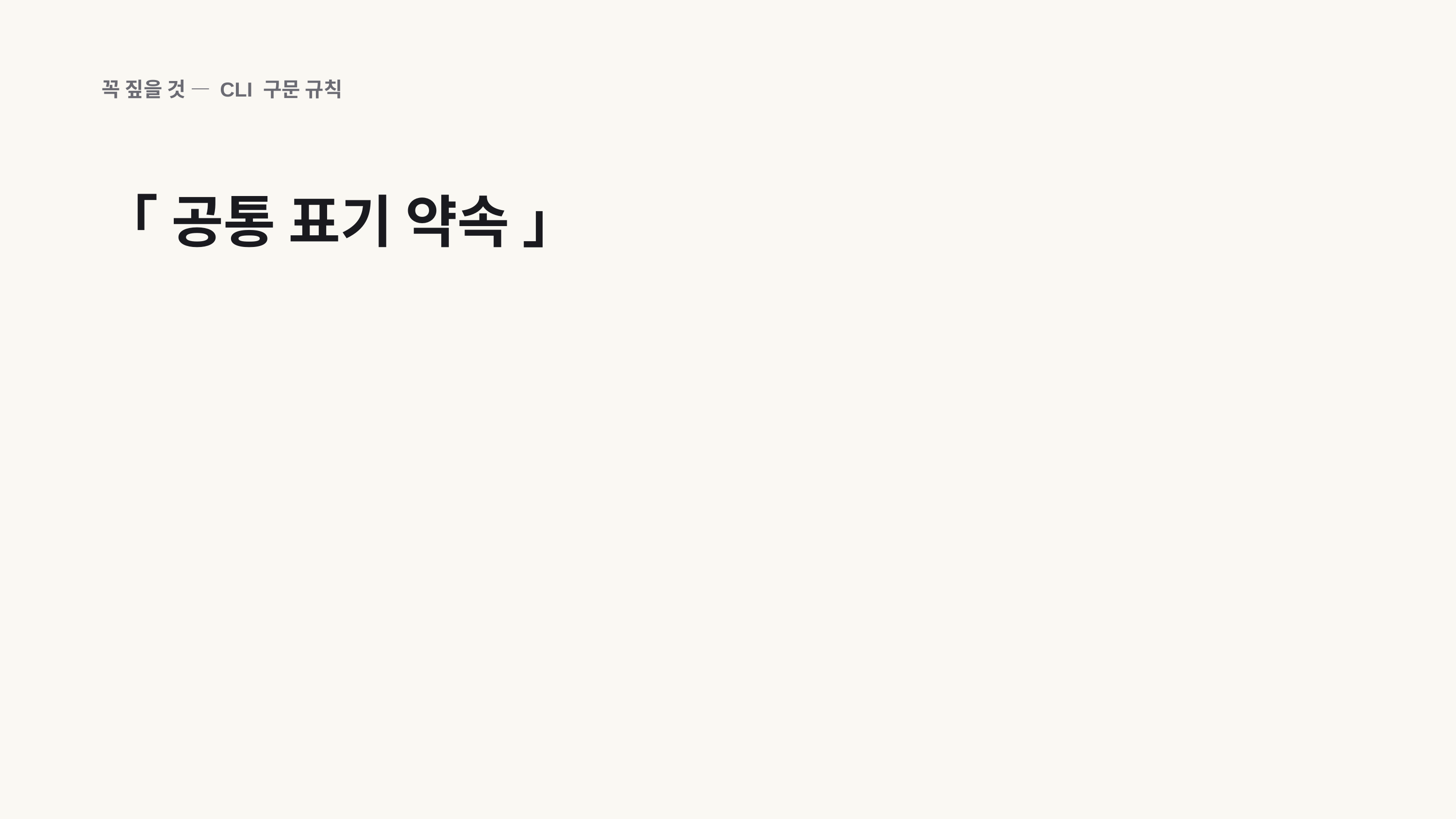

꼭 짚을 것 — CLI 구문 규칙
「 공통 표기 약속 」